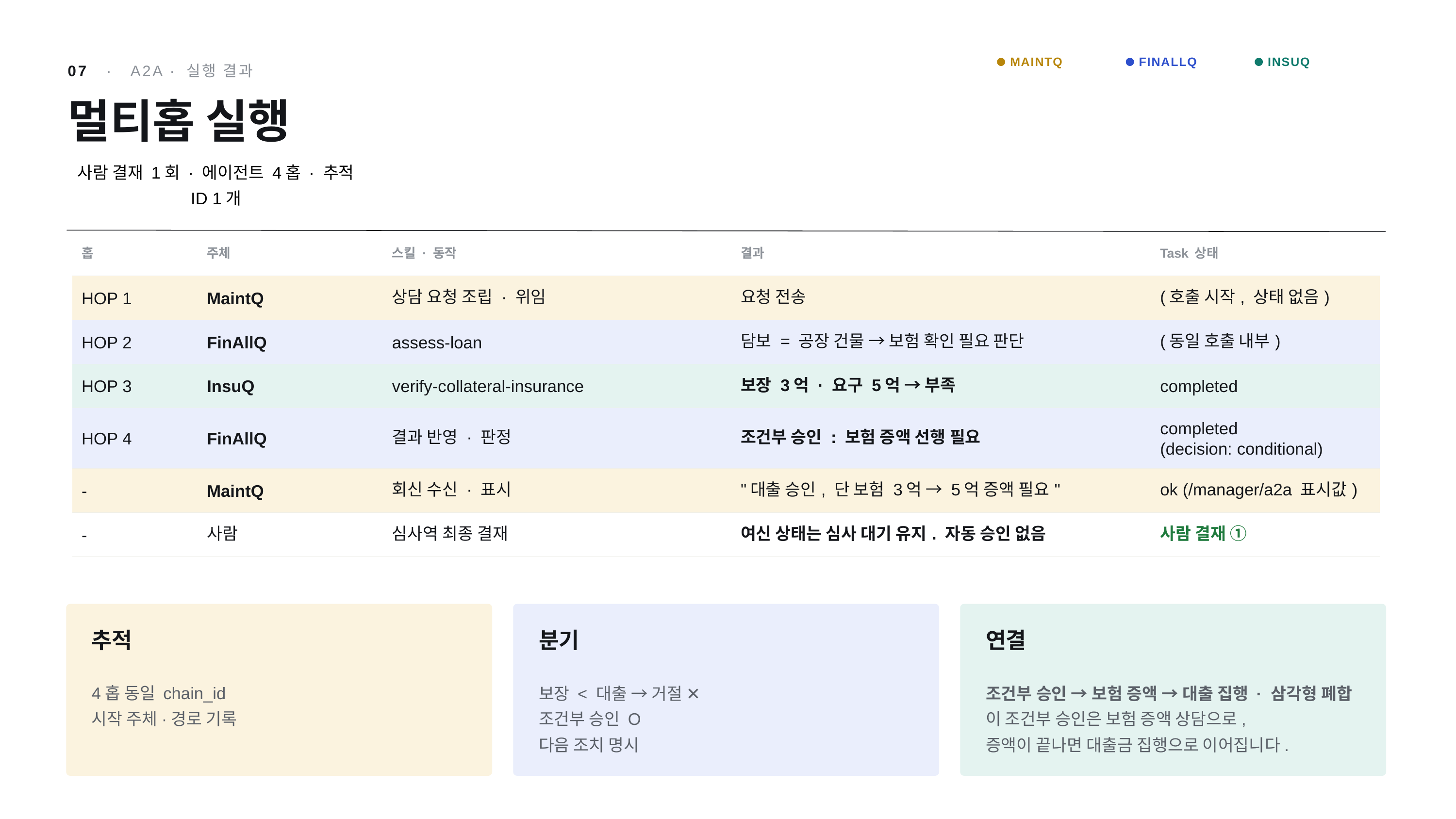

MAINTQ

FINALLQ

INSUQ

07   ·   A2A · 실행 결과

멀티홉 실행
사람 결재 1회 · 에이전트 4홉 · 추적 ID 1개

| 홉 | 주체 | 스킬 · 동작 | 결과 | Task 상태 |
| --- | --- | --- | --- | --- |
| HOP 1 | MaintQ | 상담 요청 조립 · 위임 | 요청 전송 | (호출 시작, 상태 없음) |
| HOP 2 | FinAllQ | assess-loan | 담보 = 공장 건물 → 보험 확인 필요 판단 | (동일 호출 내부) |
| HOP 3 | InsuQ | verify-collateral-insurance | 보장 3억 · 요구 5억 → 부족 | completed |
| HOP 4 | FinAllQ | 결과 반영 · 판정 | 조건부 승인 : 보험 증액 선행 필요 | completed (decision: conditional) |
| - | MaintQ | 회신 수신 · 표시 | "대출 승인, 단 보험 3억 → 5억 증액 필요" | ok (/manager/a2a 표시값) |
| - | 사람 | 심사역 최종 결재 | 여신 상태는 심사 대기 유지. 자동 승인 없음 | 사람 결재 ① |

추적
분기
연결
4홉 동일 chain_id
시작 주체·경로 기록
보장 < 대출 → 거절 ✕
조건부 승인 O
다음 조치 명시
조건부 승인 → 보험 증액 → 대출 집행 · 삼각형 폐합
이 조건부 승인은 보험 증액 상담으로,
증액이 끝나면 대출금 집행으로 이어집니다.